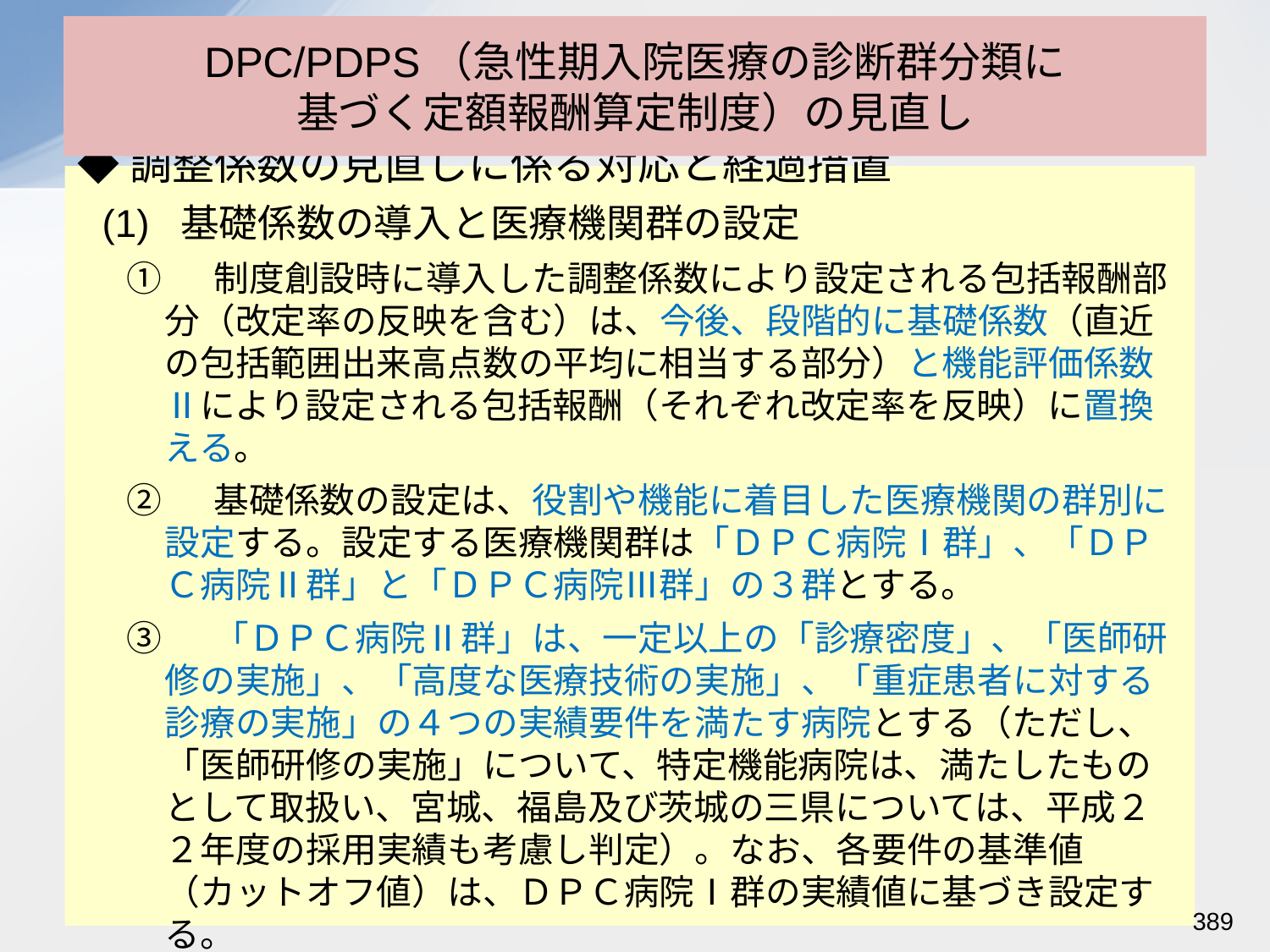

# DPC/PDPS（急性期入院医療の診断群分類に 基づく定額報酬算定制度）の見直し
◆調整係数の見直しに係る対応と経過措置
(1)  基礎係数の導入と医療機関群の設定
① 　制度創設時に導入した調整係数により設定される包括報酬部分（改定率の反映を含む）は、今後、段階的に基礎係数（直近の包括範囲出来高点数の平均に相当する部分）と機能評価係数Ⅱにより設定される包括報酬（それぞれ改定率を反映）に置換える。
② 　基礎係数の設定は、役割や機能に着目した医療機関の群別に設定する。設定する医療機関群は「ＤＰＣ病院Ⅰ群」、「ＤＰＣ病院Ⅱ群」と「ＤＰＣ病院Ⅲ群」の３群とする。
③ 　「ＤＰＣ病院Ⅱ群」は、一定以上の「診療密度」、「医師研修の実施」、「高度な医療技術の実施」、「重症患者に対する診療の実施」の４つの実績要件を満たす病院とする（ただし、「医師研修の実施」について、特定機能病院は、満たしたものとして取扱い、宮城、福島及び茨城の三県については、平成２２年度の採用実績も考慮し判定）。なお、各要件の基準値（カットオフ値）は、ＤＰＣ病院Ⅰ群の実績値に基づき設定する。
389